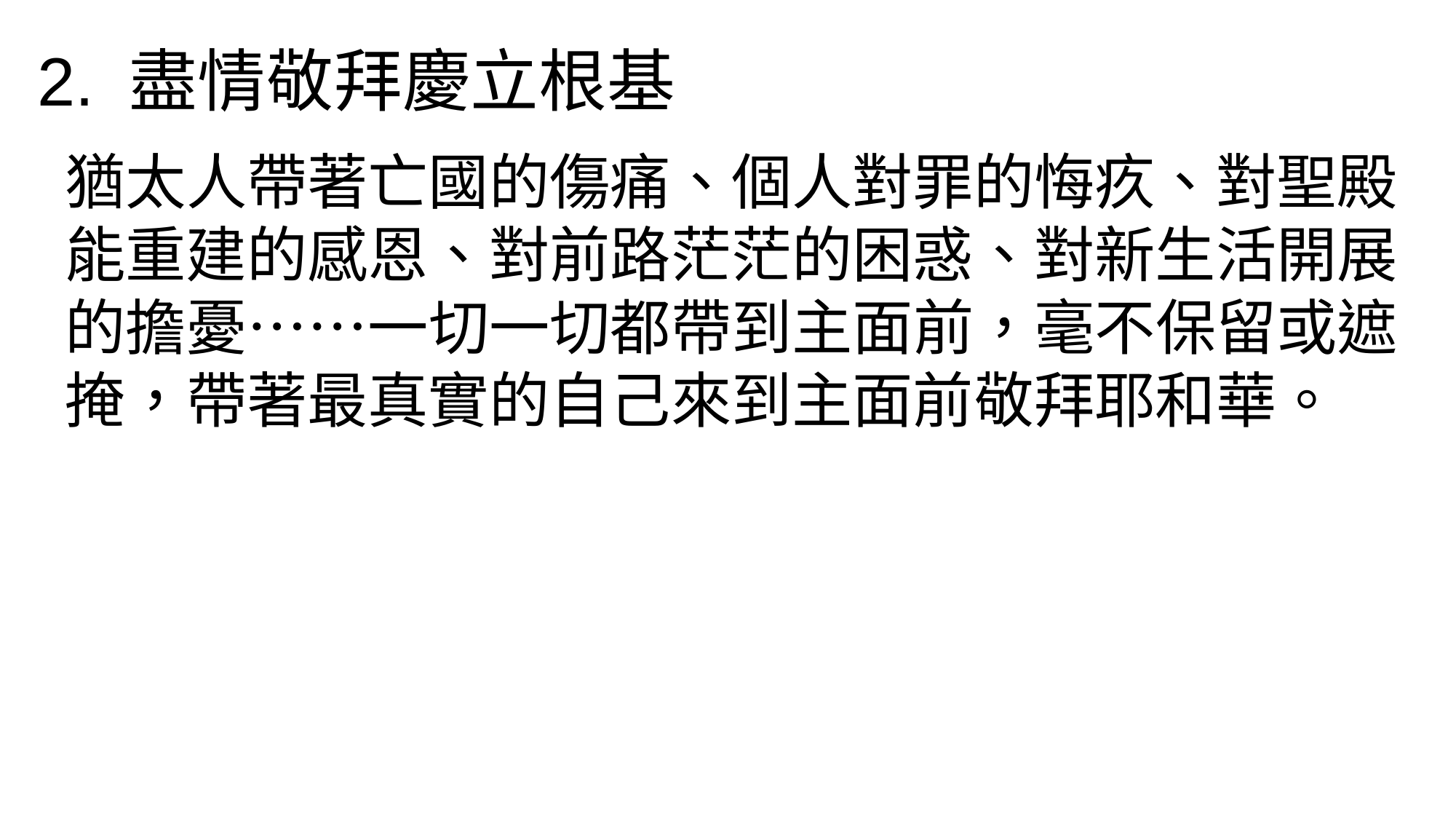

2. 盡情敬拜慶立根基
猶太人帶著亡國的傷痛、個人對罪的悔疚、對聖殿能重建的感恩、對前路茫茫的困惑、對新生活開展的擔憂……一切一切都帶到主面前，毫不保留或遮掩，帶著最真實的自己來到主面前敬拜耶和華。